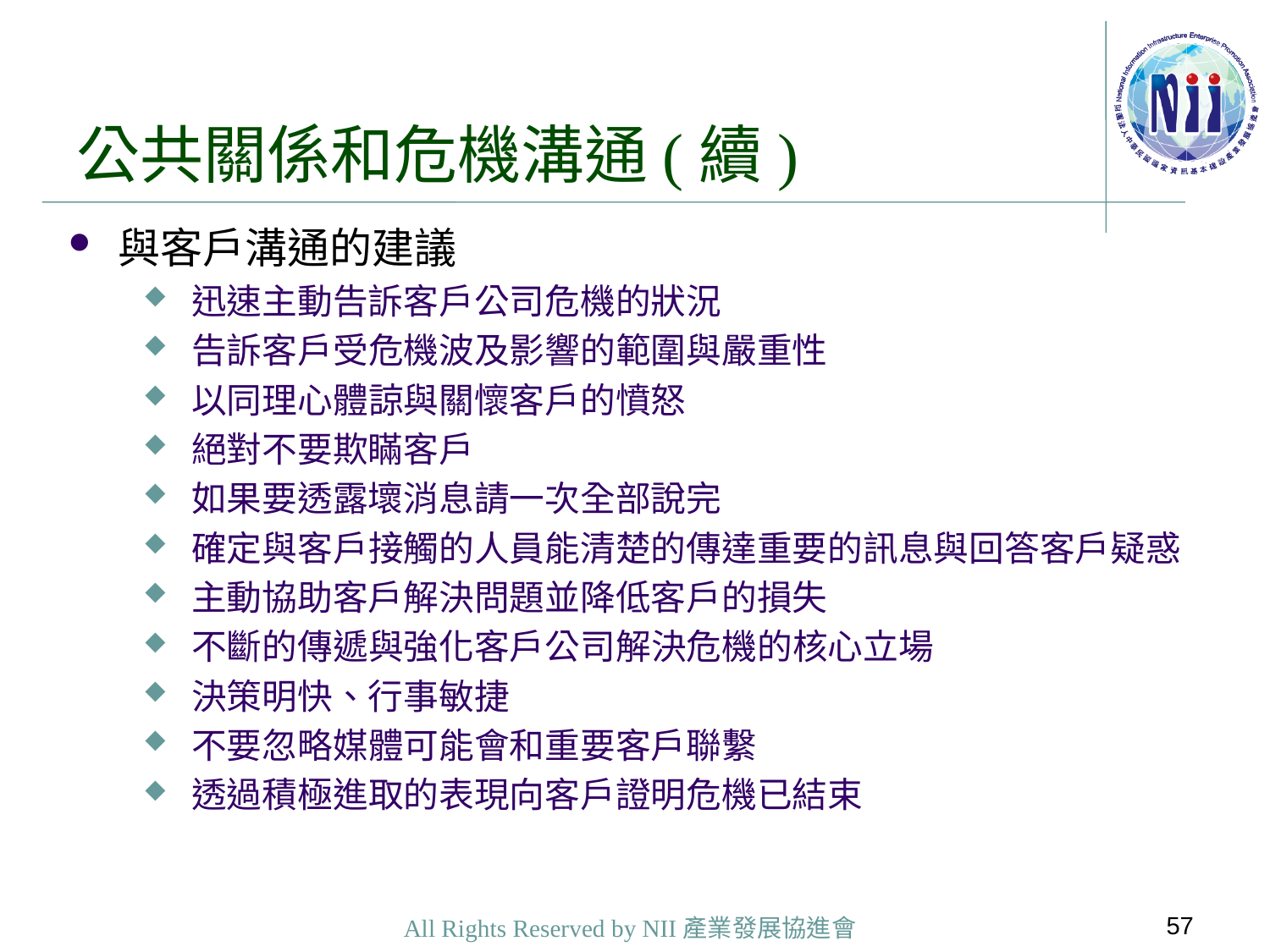

# 公共關係和危機溝通(續)
與客戶溝通的建議
迅速主動告訴客戶公司危機的狀況
告訴客戶受危機波及影響的範圍與嚴重性
以同理心體諒與關懷客戶的憤怒
絕對不要欺瞞客戶
如果要透露壞消息請一次全部說完
確定與客戶接觸的人員能清楚的傳達重要的訊息與回答客戶疑惑
主動協助客戶解決問題並降低客戶的損失
不斷的傳遞與強化客戶公司解決危機的核心立場
決策明快、行事敏捷
不要忽略媒體可能會和重要客戶聯繫
透過積極進取的表現向客戶證明危機已結束
57
All Rights Reserved by NII產業發展協進會